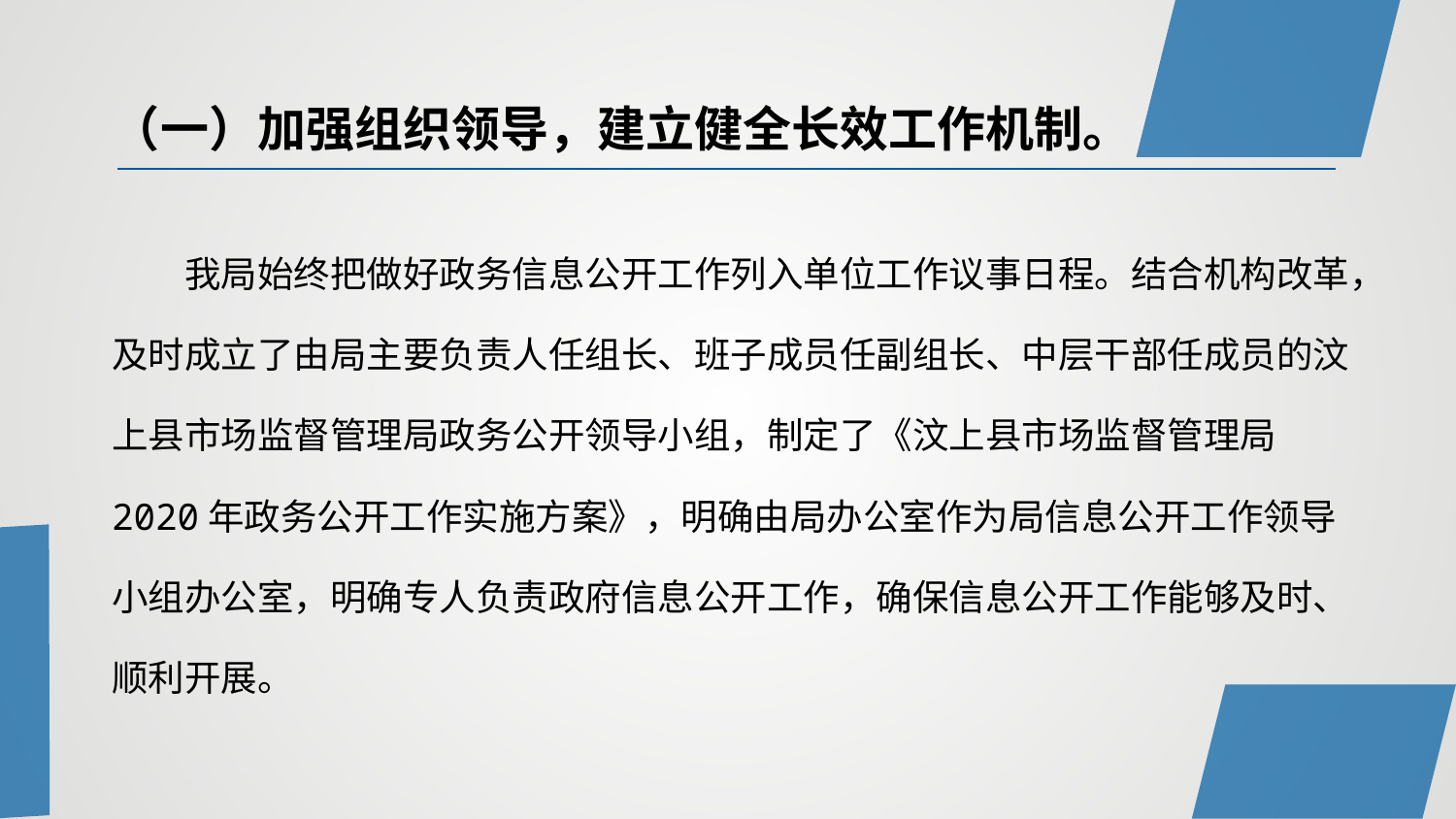

（一）加强组织领导，建立健全长效工作机制。
我局始终把做好政务信息公开工作列入单位工作议事日程。结合机构改革，及时成立了由局主要负责人任组长、班子成员任副组长、中层干部任成员的汶上县市场监督管理局政务公开领导小组，制定了《汶上县市场监督管理局2020年政务公开工作实施方案》，明确由局办公室作为局信息公开工作领导小组办公室，明确专人负责政府信息公开工作，确保信息公开工作能够及时、顺利开展。